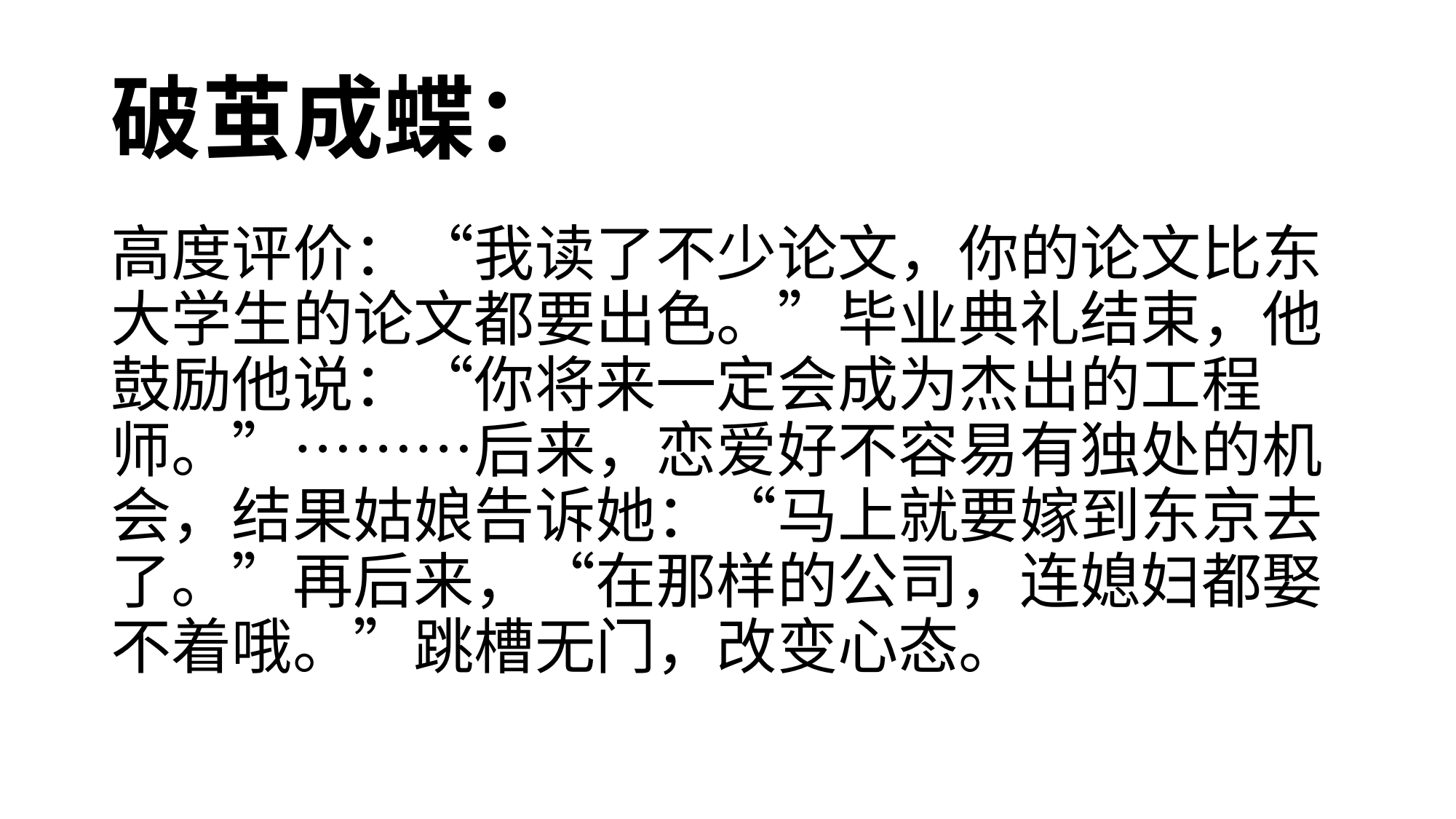

# 破茧成蝶：
高度评价：“我读了不少论文，你的论文比东大学生的论文都要出色。”毕业典礼结束，他鼓励他说：“你将来一定会成为杰出的工程师。”………后来，恋爱好不容易有独处的机会，结果姑娘告诉她：“马上就要嫁到东京去了。”再后来，“在那样的公司，连媳妇都娶不着哦。”跳槽无门，改变心态。